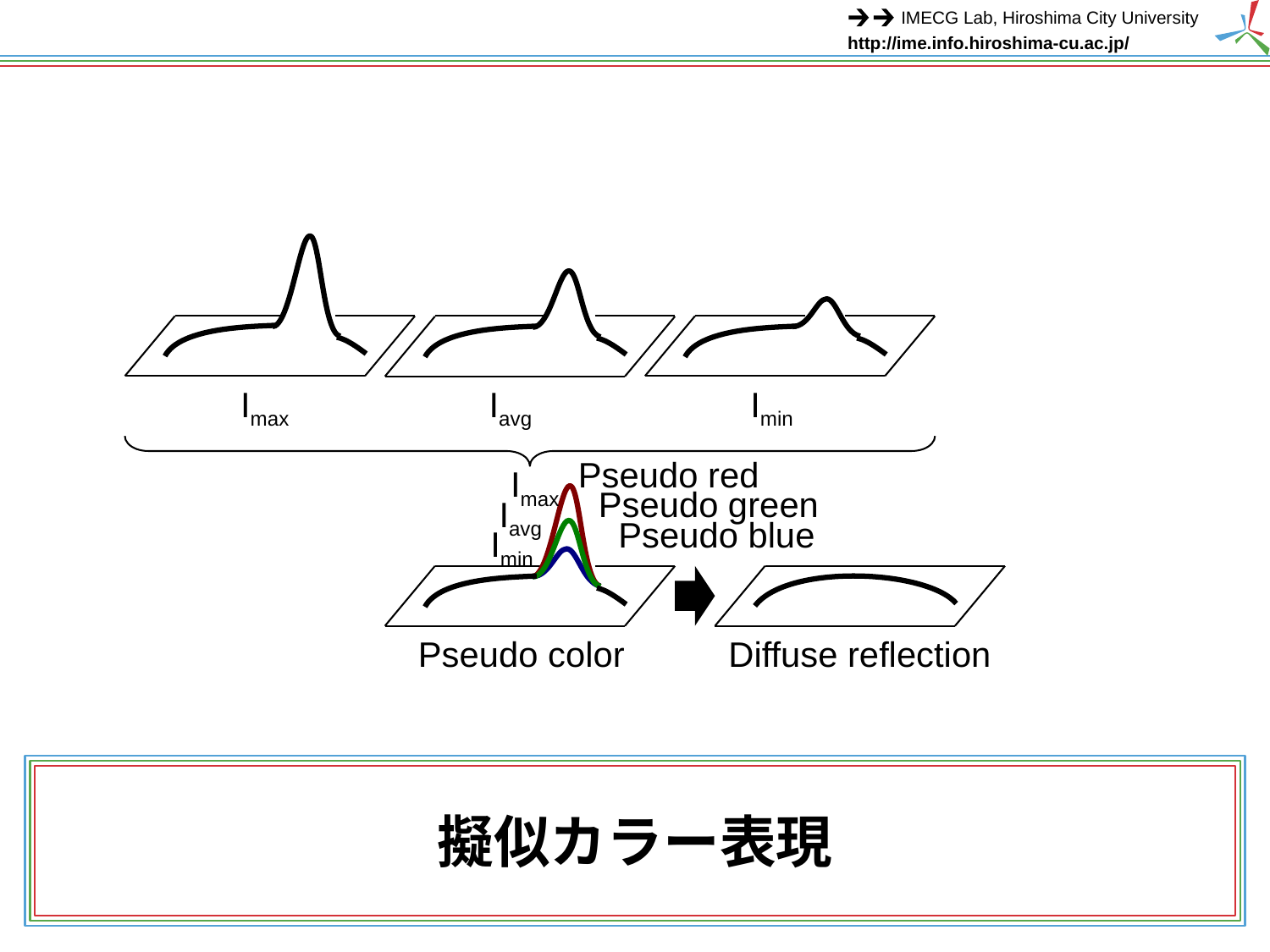

Imax
Iavg
Imin
Pseudo red
Imax
Pseudo green

Iavg
Pseudo blue
Imin

Pseudo color
Diffuse reflection
# 擬似カラー表現